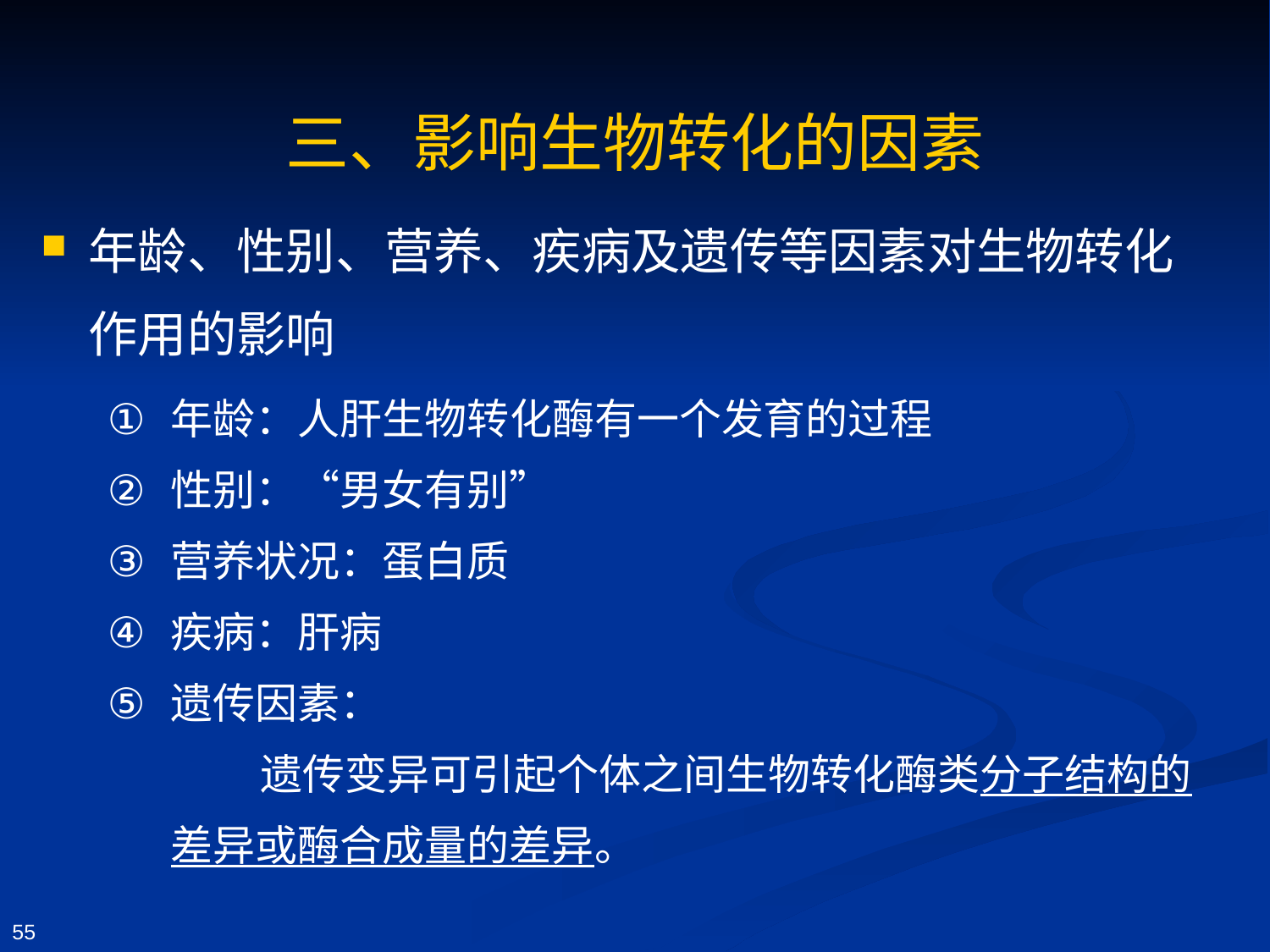

# 三、影响生物转化的因素
年龄、性别、营养、疾病及遗传等因素对生物转化作用的影响
年龄：人肝生物转化酶有一个发育的过程
性别：“男女有别”
营养状况：蛋白质
疾病：肝病
遗传因素：
               遗传变异可引起个体之间生物转化酶类分子结构的差异或酶合成量的差异。
55